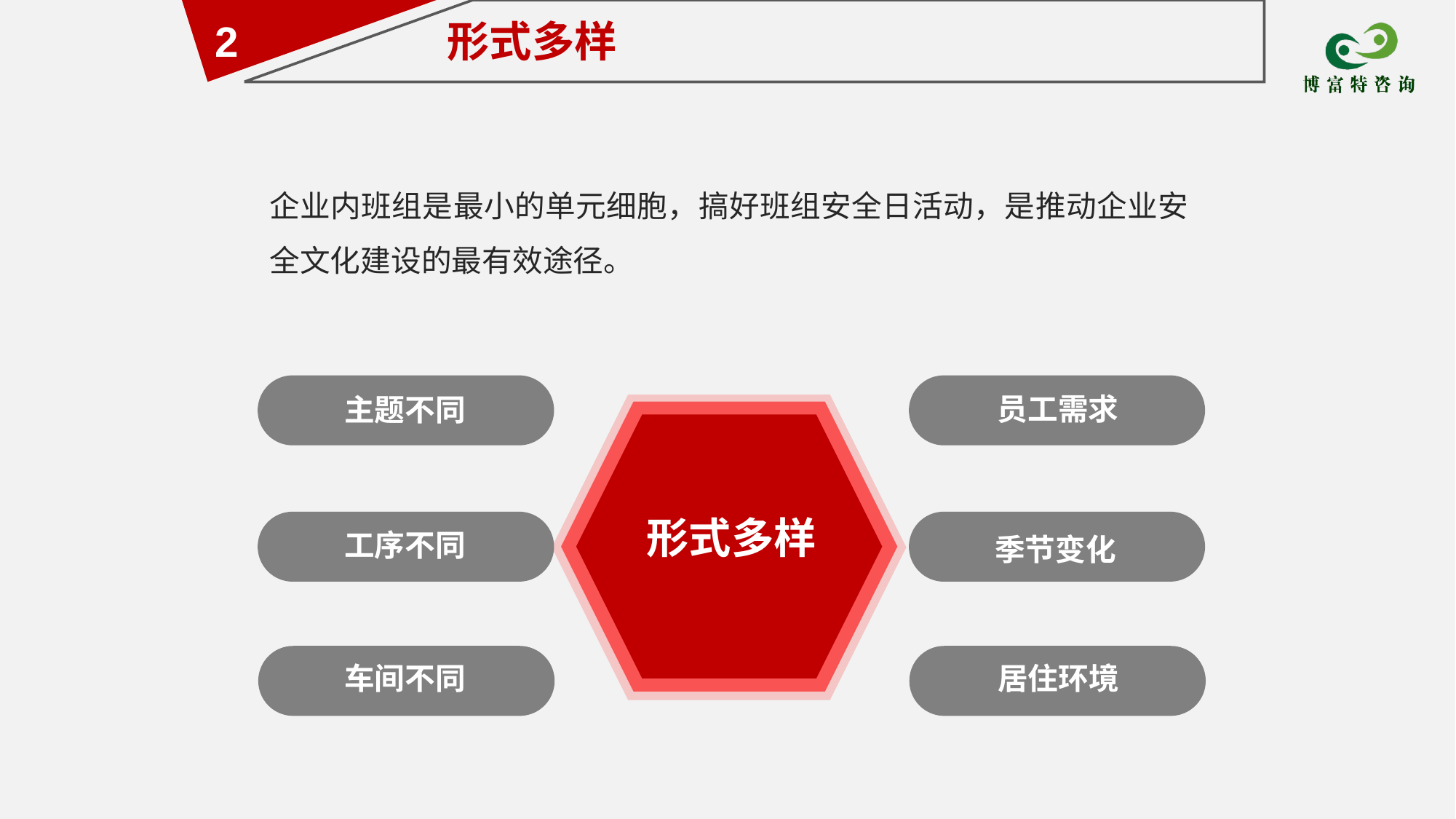

2
形式多样
企业内班组是最小的单元细胞，搞好班组安全日活动，是推动企业安全文化建设的最有效途径。

员工需求
主题不同

形式多样

工序不同
季节变化

车间不同
居住环境